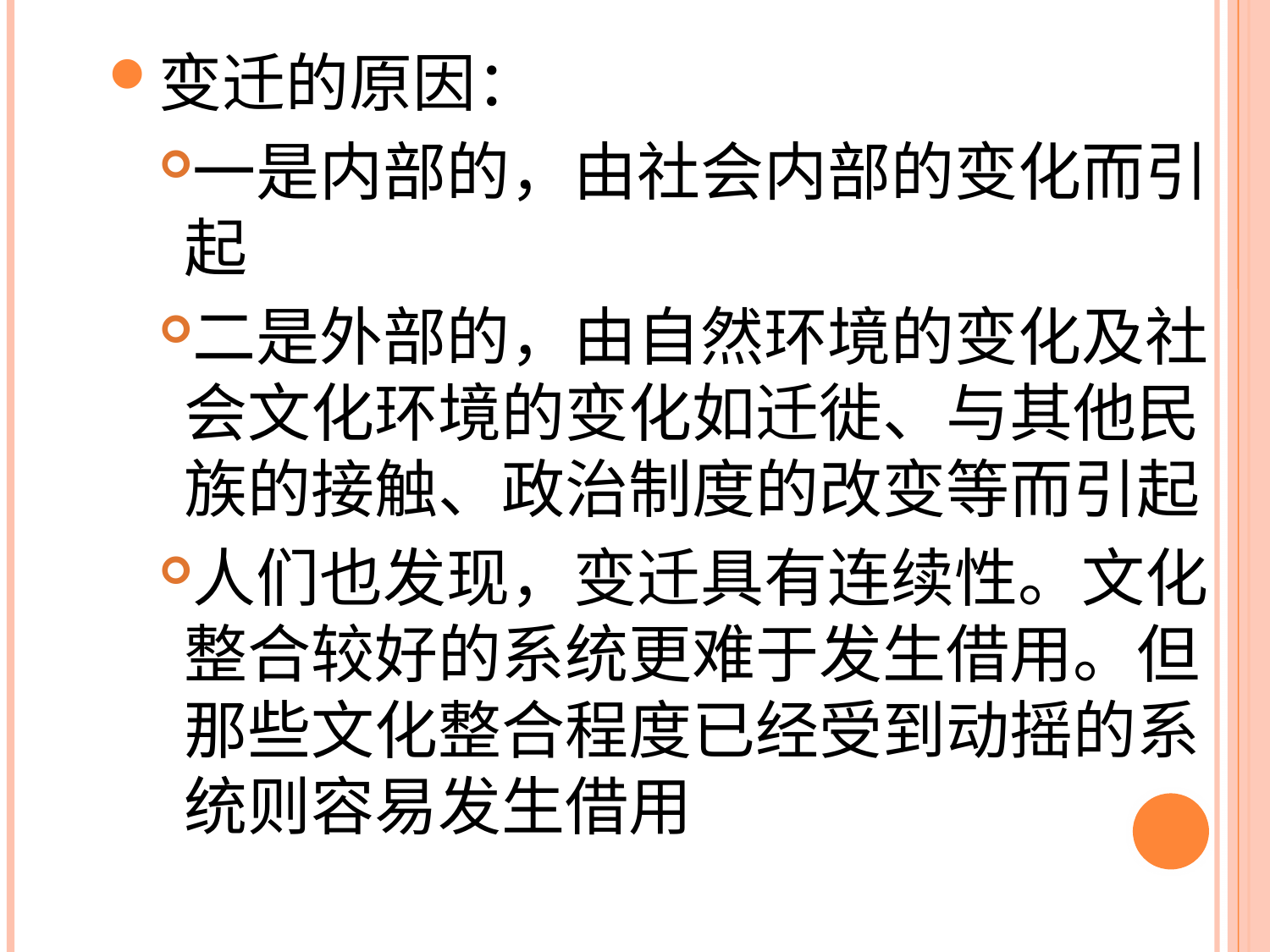

变迁的原因：
一是内部的，由社会内部的变化而引起
二是外部的，由自然环境的变化及社会文化环境的变化如迁徙、与其他民族的接触、政治制度的改变等而引起
人们也发现，变迁具有连续性。文化整合较好的系统更难于发生借用。但那些文化整合程度已经受到动摇的系统则容易发生借用